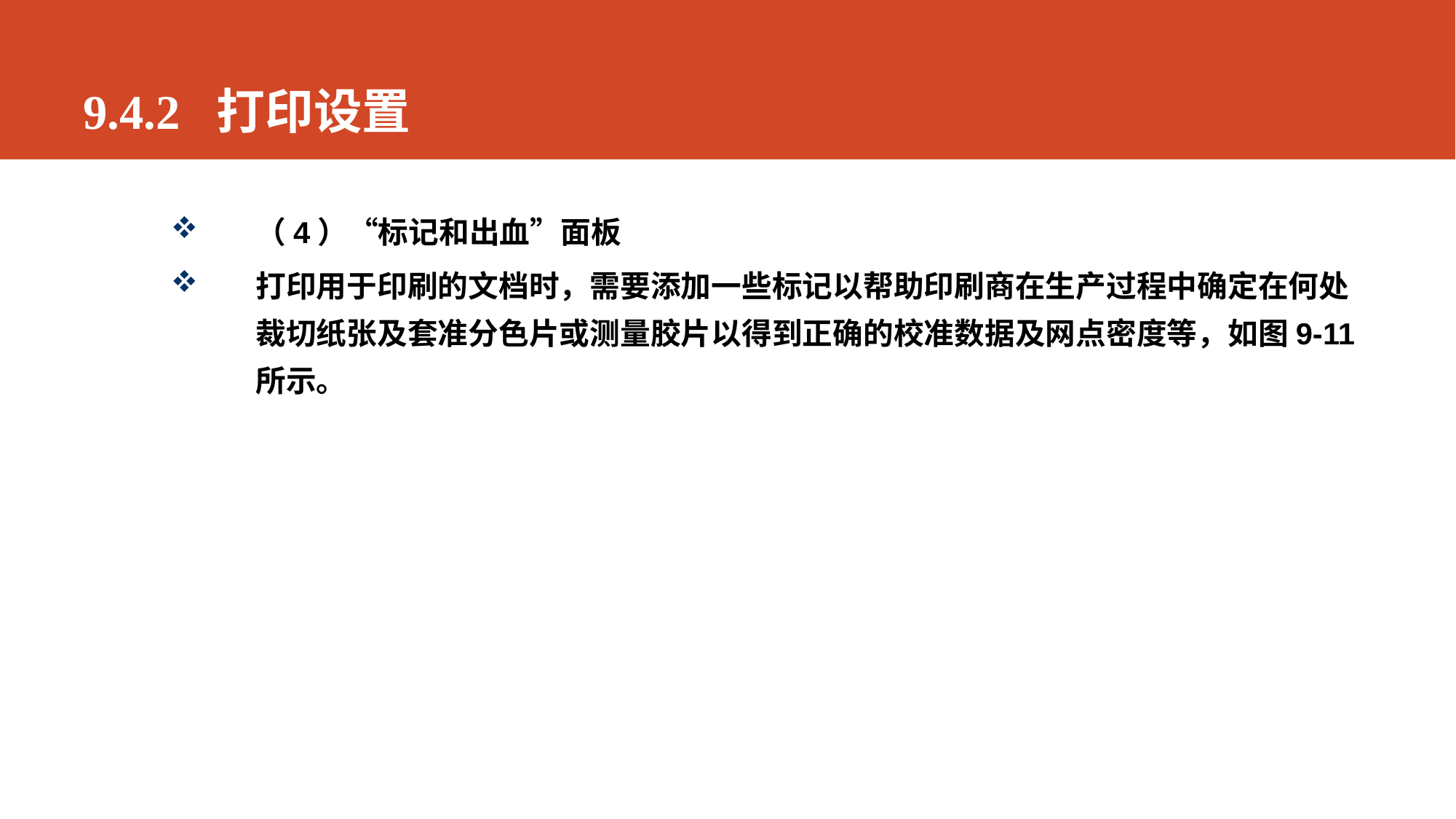

# 9.4.2  打印设置
（4）“标记和出血”面板
打印用于印刷的文档时，需要添加一些标记以帮助印刷商在生产过程中确定在何处裁切纸张及套准分色片或测量胶片以得到正确的校准数据及网点密度等，如图9-11所示。